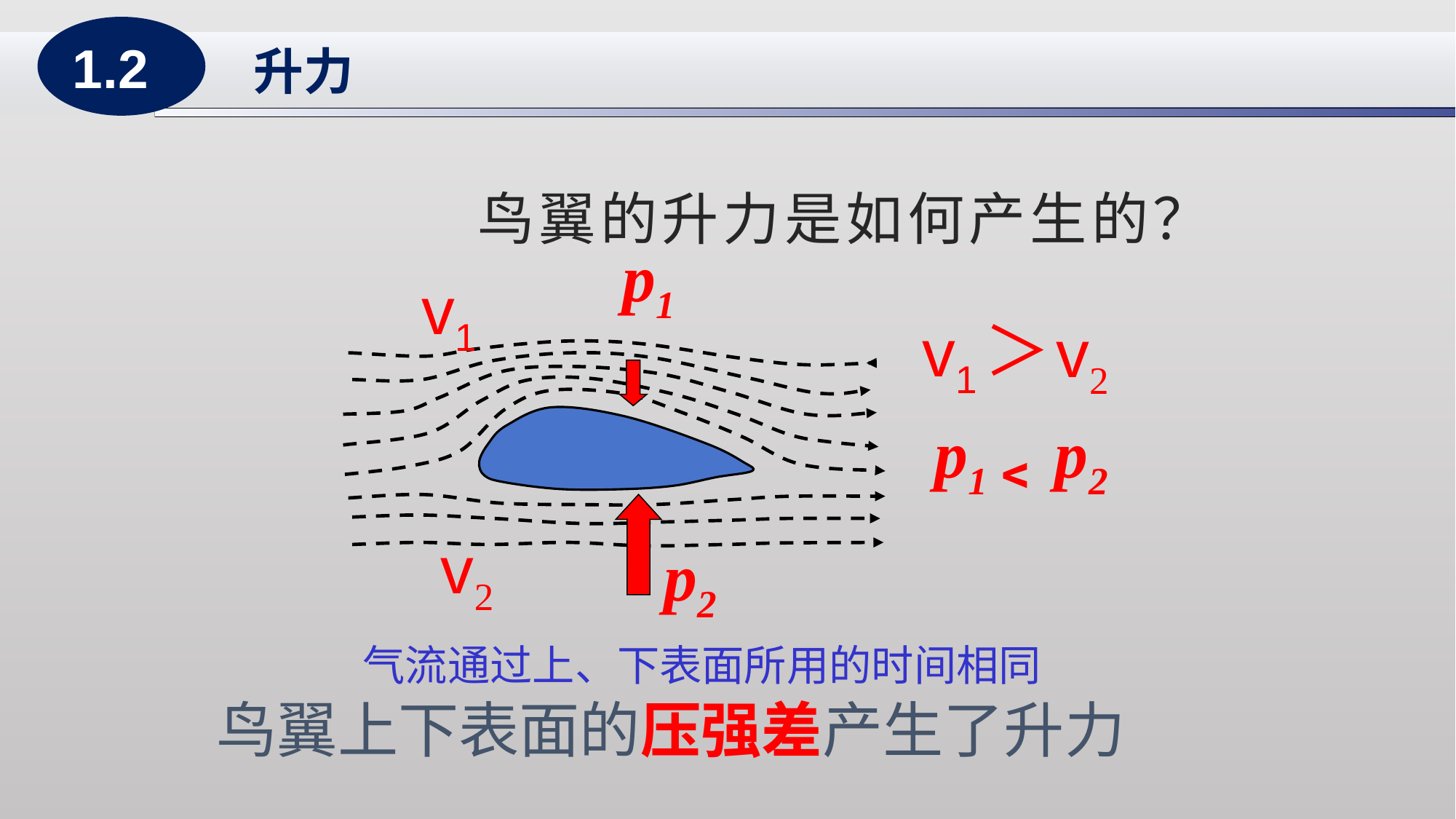

1.2
升力

# 鸟翼的升力是如何产生的？
p1

v1
＞
v1
v2

p1       p2
﹤

p2
v2
气流通过上、下表面所用的时间相同
鸟翼上下表面的压强差产生了升力